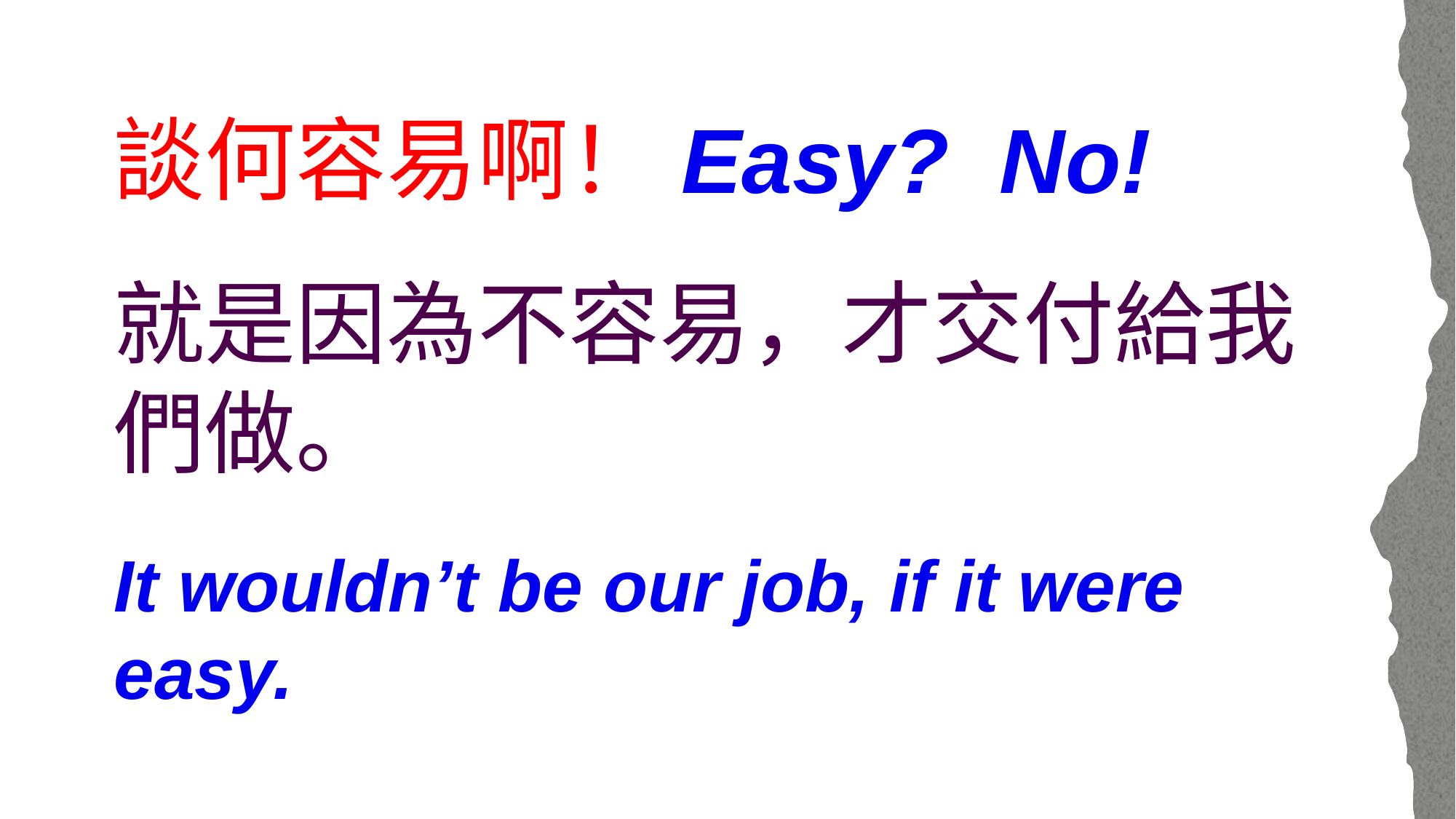

談何容易啊！Easy?  No!
就是因為不容易，才交付給我們做。
It wouldn’t be our job, if it were easy.